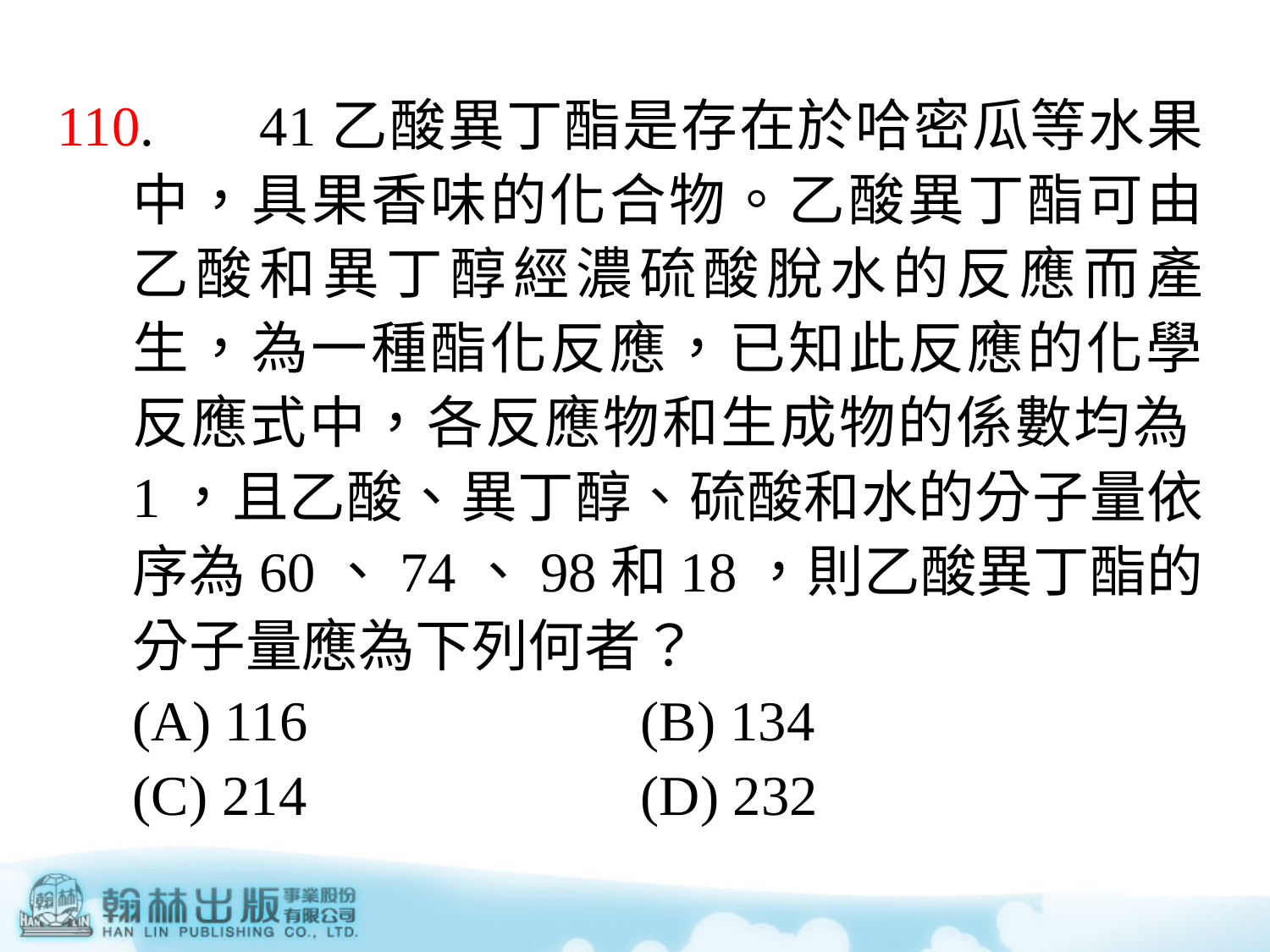

110.	41乙酸異丁酯是存在於哈密瓜等水果中，具果香味的化合物。乙酸異丁酯可由乙酸和異丁醇經濃硫酸脫水的反應而產生，為一種酯化反應，已知此反應的化學反應式中，各反應物和生成物的係數均為1，且乙酸、異丁醇、硫酸和水的分子量依序為60、74、98和18，則乙酸異丁酯的分子量應為下列何者？
	(A) 116			(B) 134
	(C) 214			(D) 232